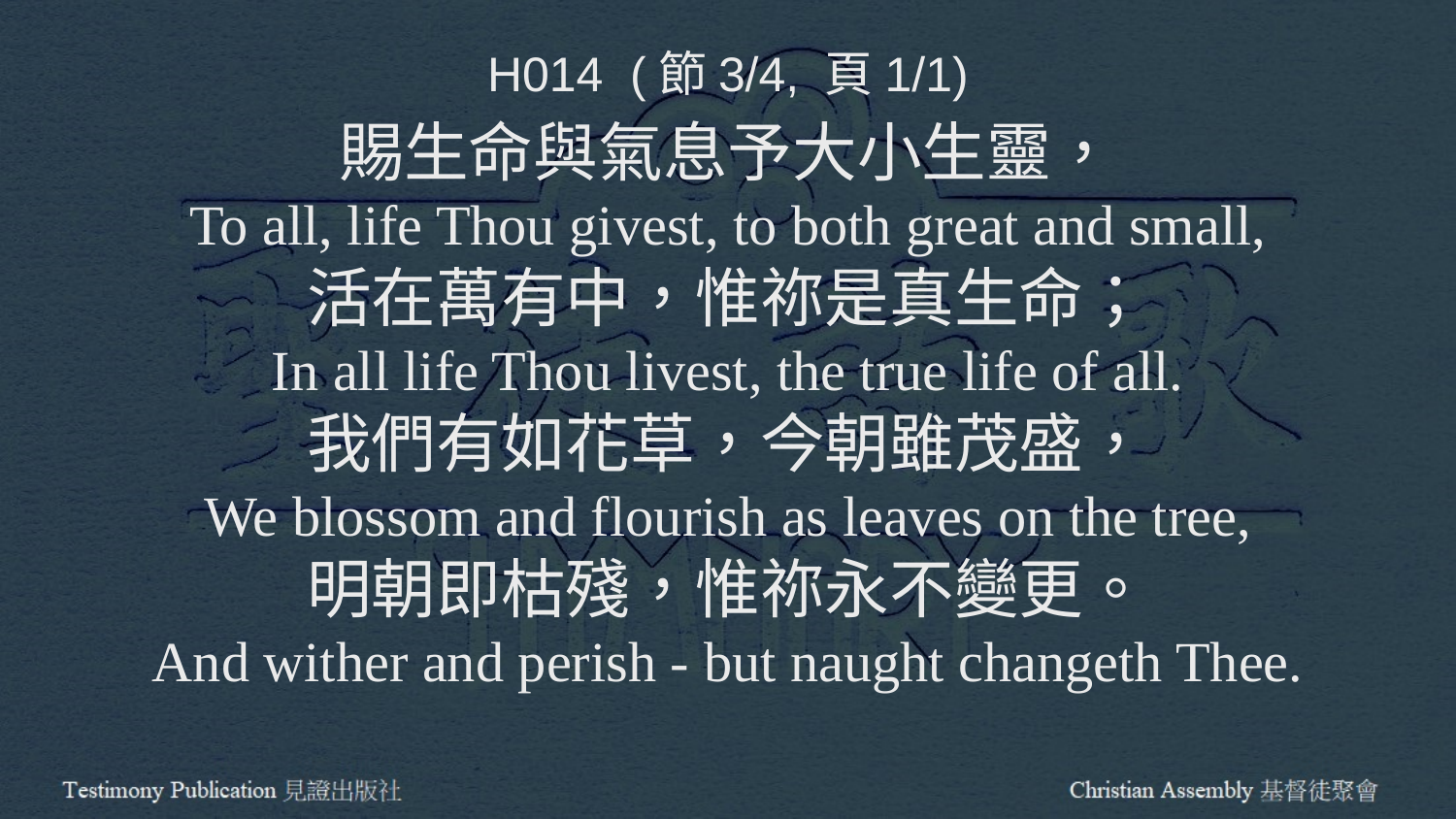

H014  (節3/4, 頁1/1)
賜生命與氣息予大小生靈，
To all, life Thou givest, to both great and small,
活在萬有中，惟祢是真生命；
In all life Thou livest, the true life of all.
我們有如花草，今朝雖茂盛，
We blossom and flourish as leaves on the tree,
明朝即枯殘，惟祢永不變更。
And wither and perish - but naught changeth Thee.